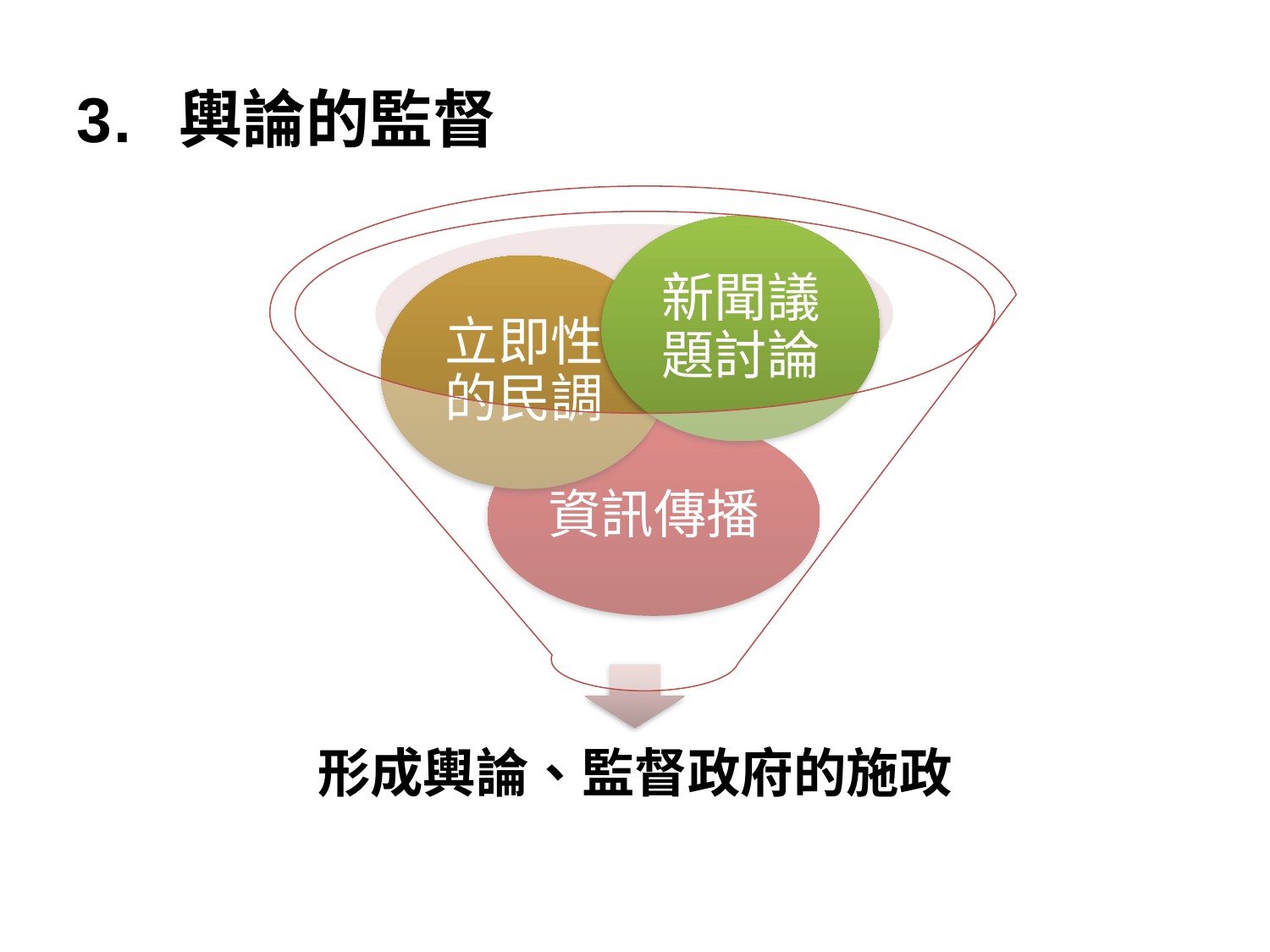

# 輿論的監督
形成輿論、監督政府的施政
資訊傳播
立即性的民調
新聞議題討論